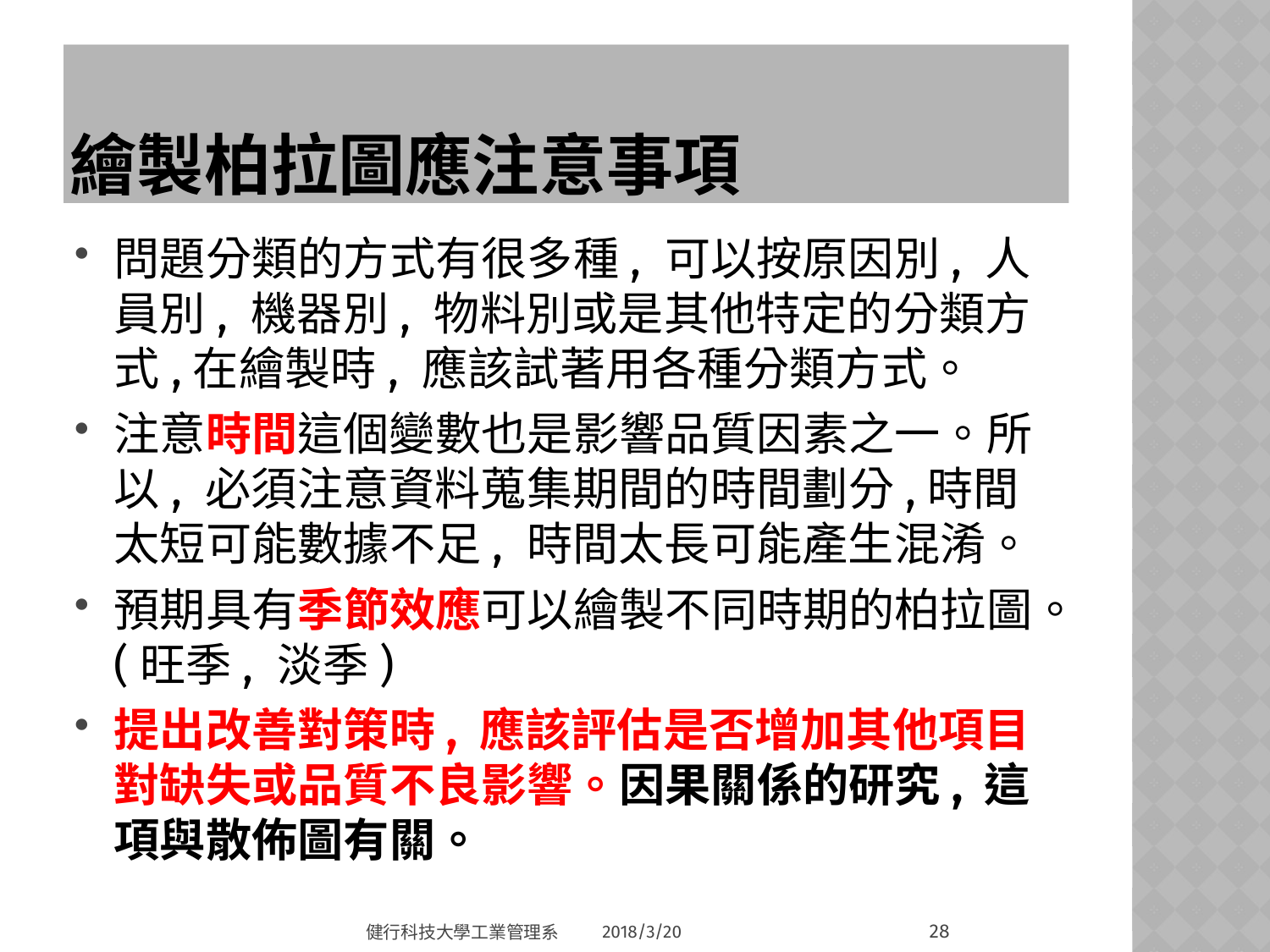

# 繪製柏拉圖應注意事項
問題分類的方式有很多種, 可以按原因別, 人員別, 機器別, 物料別或是其他特定的分類方式,在繪製時, 應該試著用各種分類方式。
注意時間這個變數也是影響品質因素之一。所以, 必須注意資料蒐集期間的時間劃分,時間太短可能數據不足, 時間太長可能產生混淆。
預期具有季節效應可以繪製不同時期的柏拉圖。(旺季, 淡季)
提出改善對策時, 應該評估是否增加其他項目對缺失或品質不良影響。因果關係的研究, 這項與散佈圖有關。
28
健行科技大學工業管理系
2018/3/20